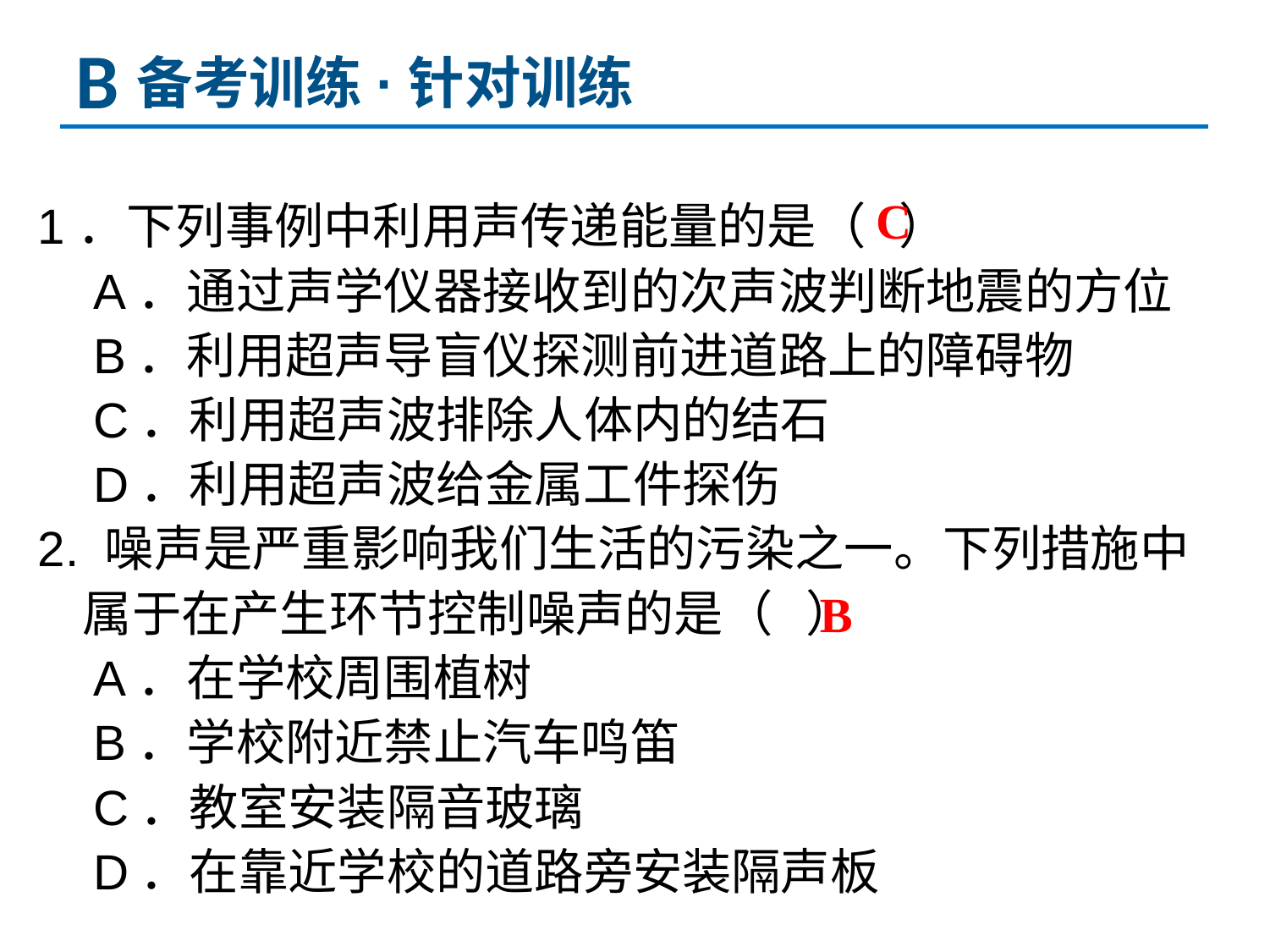

B
备考训练·针对训练
1．下列事例中利用声传递能量的是（   ）
    A．通过声学仪器接收到的次声波判断地震的方位
    B．利用超声导盲仪探测前进道路上的障碍物
    C．利用超声波排除人体内的结石
    D．利用超声波给金属工件探伤
2. 噪声是严重影响我们生活的污染之一。下列措施中
   属于在产生环节控制噪声的是（   ）
    A．在学校周围植树
    B．学校附近禁止汽车鸣笛
    C．教室安装隔音玻璃
    D．在靠近学校的道路旁安装隔声板

C
B